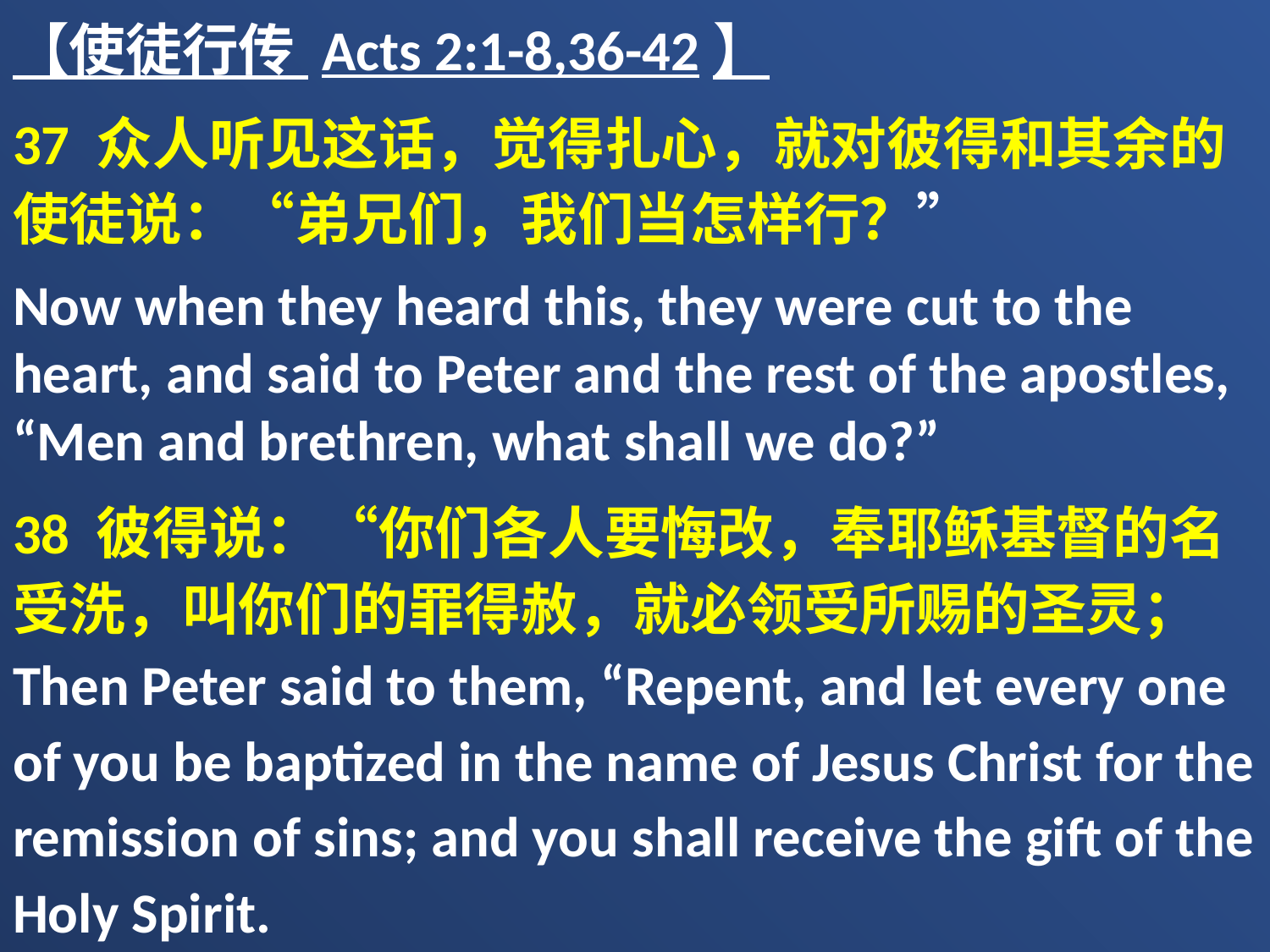

【使徒行传 Acts 2:1-8,36-42】
37 众人听见这话，觉得扎心，就对彼得和其余的使徒说：“弟兄们，我们当怎样行？”
Now when they heard this, they were cut to the heart, and said to Peter and the rest of the apostles, “Men and brethren, what shall we do?”
38 彼得说：“你们各人要悔改，奉耶稣基督的名受洗，叫你们的罪得赦，就必领受所赐的圣灵；Then Peter said to them, “Repent, and let every one of you be baptized in the name of Jesus Christ for the remission of sins; and you shall receive the gift of the Holy Spirit.